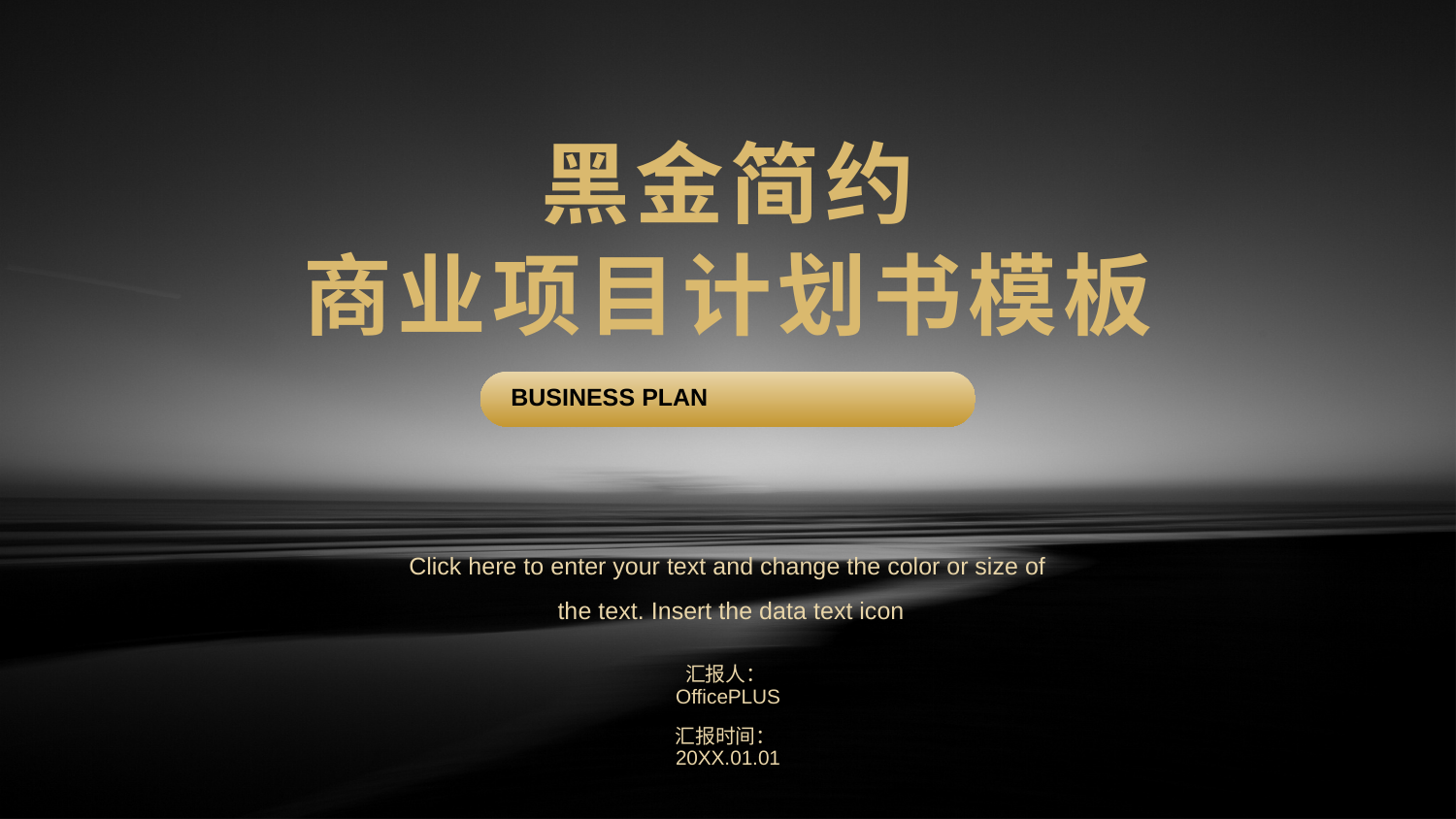

黑金简约
商业项目计划书模板
BUSINESS PLAN
Click here to enter your text and change the color or size of
 the text. Insert the data text icon
汇报人：OfficePLUS
汇报时间：20XX.01.01